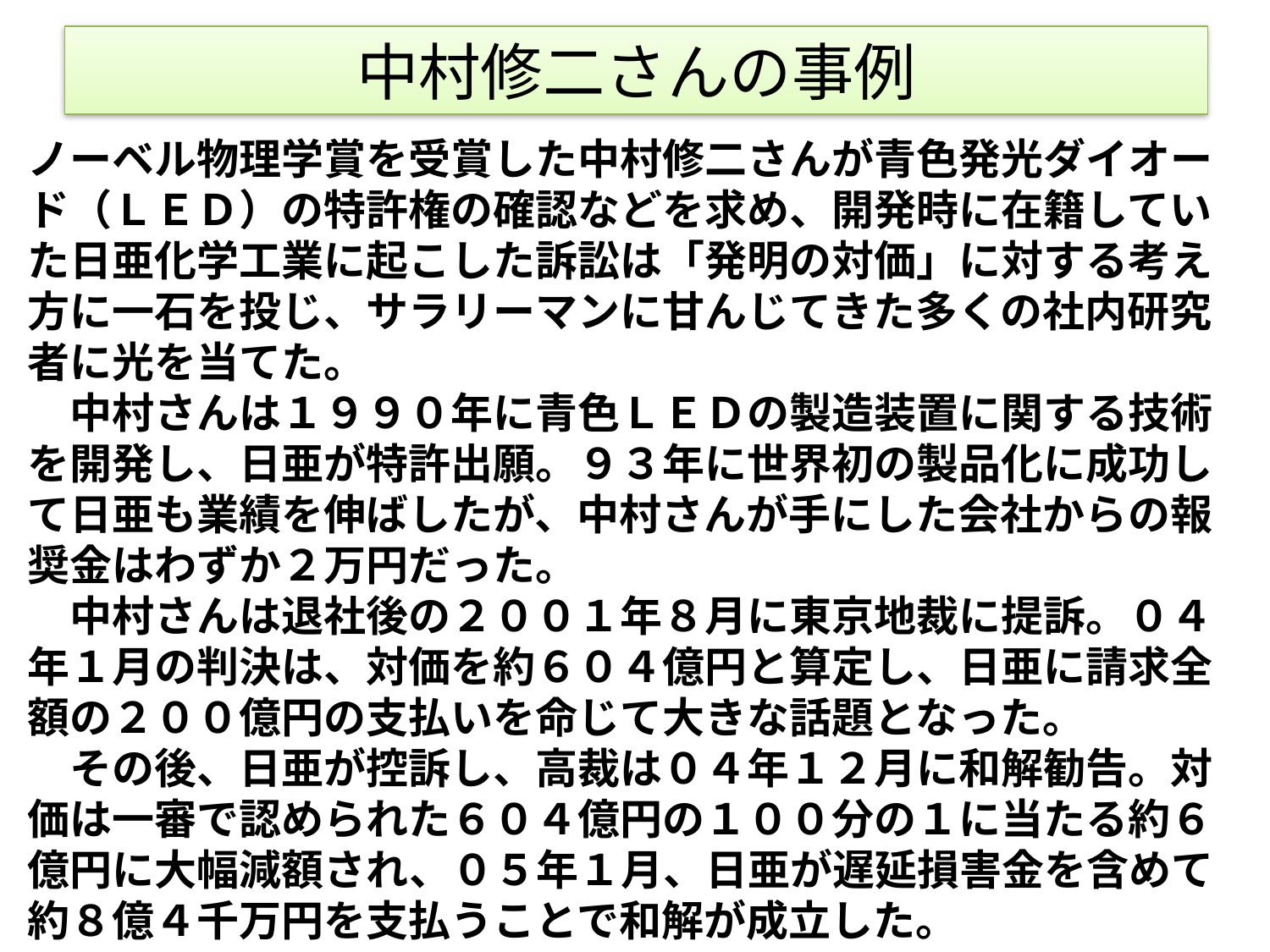

# 中村修二さんの事例
ノーベル物理学賞を受賞した中村修二さんが青色発光ダイオード（ＬＥＤ）の特許権の確認などを求め、開発時に在籍していた日亜化学工業に起こした訴訟は「発明の対価」に対する考え方に一石を投じ、サラリーマンに甘んじてきた多くの社内研究者に光を当てた。
　中村さんは１９９０年に青色ＬＥＤの製造装置に関する技術を開発し、日亜が特許出願。９３年に世界初の製品化に成功して日亜も業績を伸ばしたが、中村さんが手にした会社からの報奨金はわずか２万円だった。
　中村さんは退社後の２００１年８月に東京地裁に提訴。０４年１月の判決は、対価を約６０４億円と算定し、日亜に請求全額の２００億円の支払いを命じて大きな話題となった。
　その後、日亜が控訴し、高裁は０４年１２月に和解勧告。対価は一審で認められた６０４億円の１００分の１に当たる約６億円に大幅減額され、０５年１月、日亜が遅延損害金を含めて約８億４千万円を支払うことで和解が成立した。